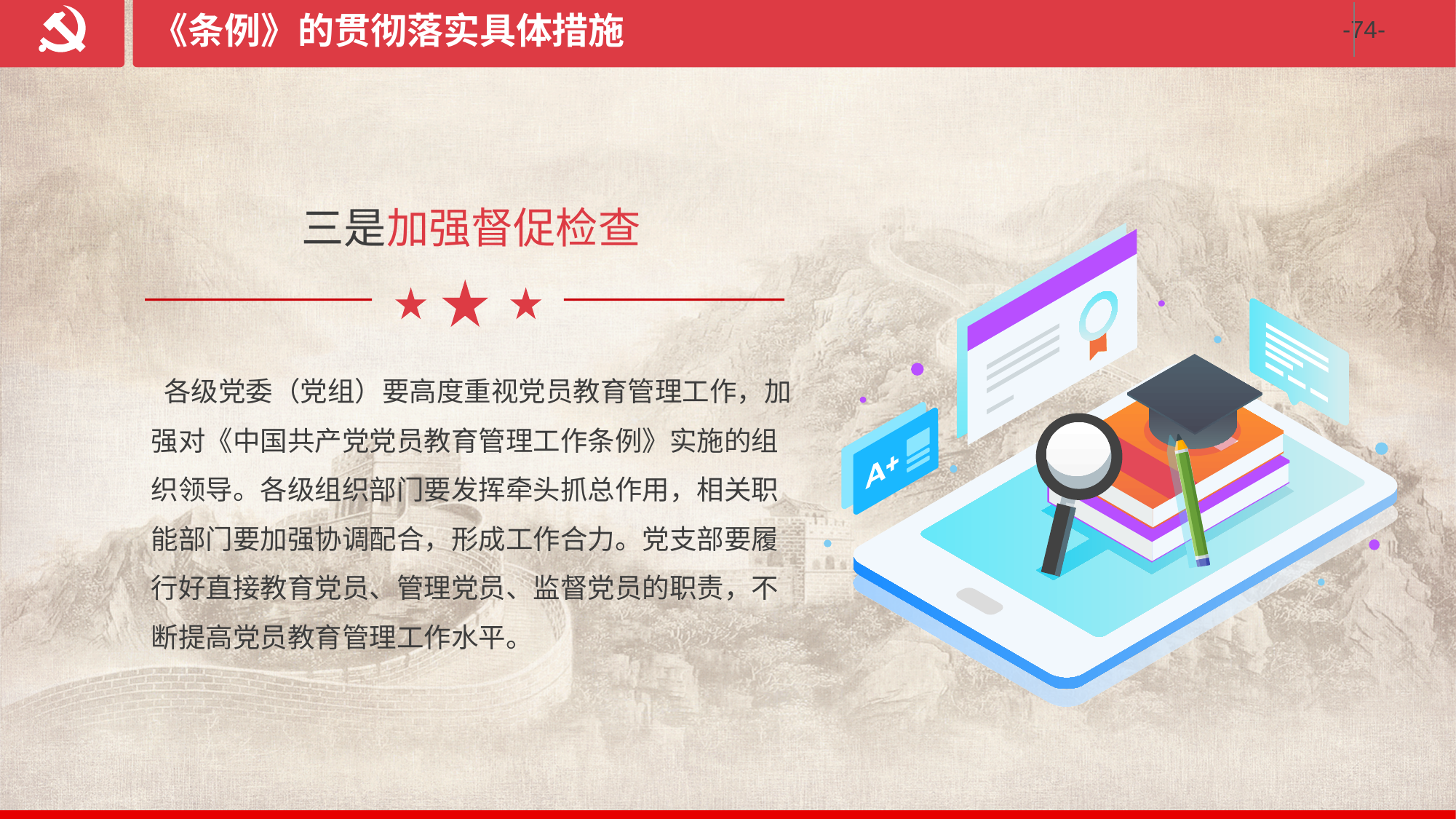

《条例》的贯彻落实具体措施
三是加强督促检查

 各级党委（党组）要高度重视党员教育管理工作，加强对《中国共产党党员教育管理工作条例》实施的组织领导。各级组织部门要发挥牵头抓总作用，相关职能部门要加强协调配合，形成工作合力。党支部要履行好直接教育党员、管理党员、监督党员的职责，不断提高党员教育管理工作水平。